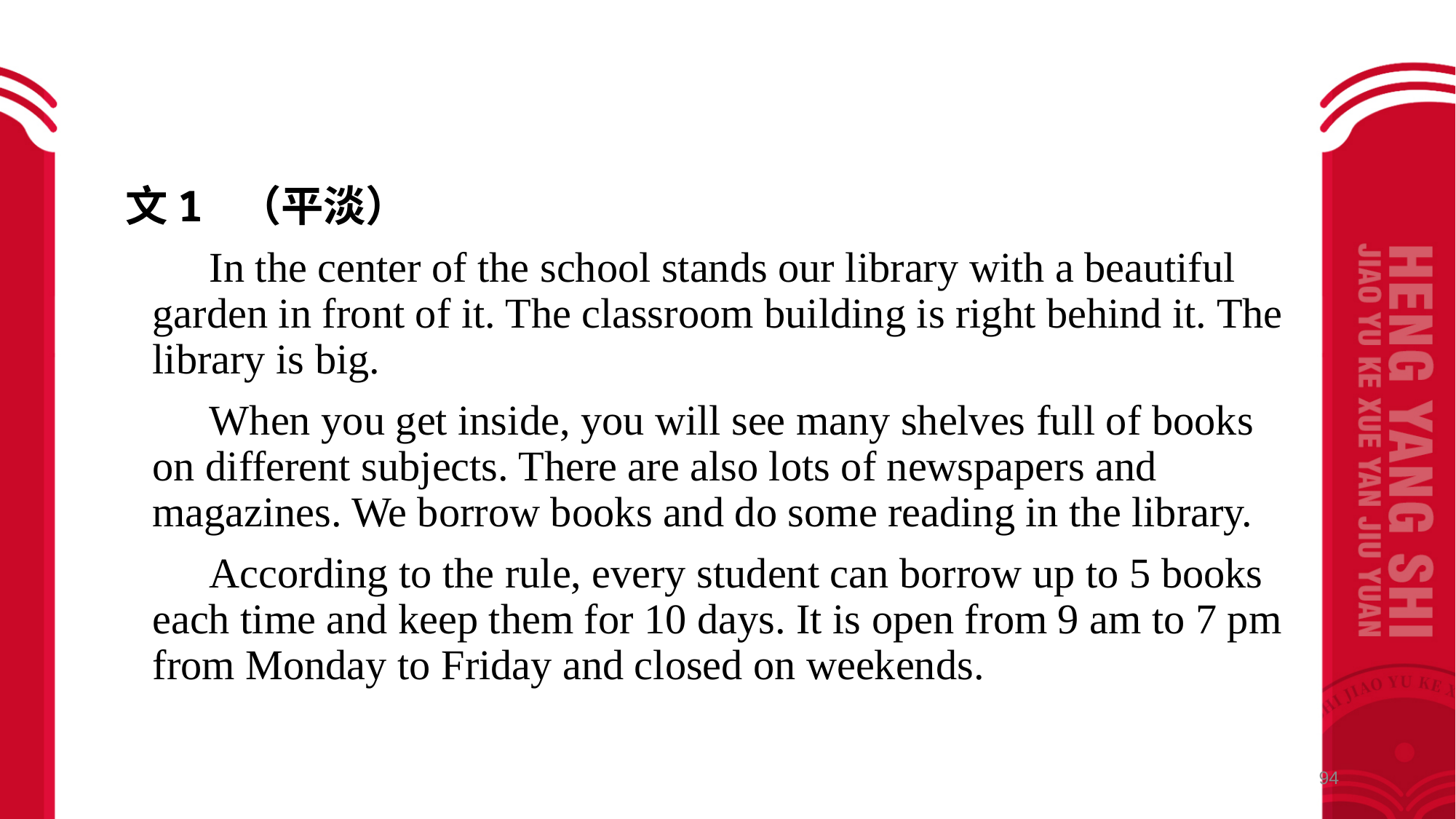

文1 （平淡）
        In the center of the school stands our library with a beautiful garden in front of it. The classroom building is right behind it. The library is big.
        When you get inside, you will see many shelves full of books on different subjects. There are also lots of newspapers and magazines. We borrow books and do some reading in the library.
        According to the rule, every student can borrow up to 5 books each time and keep them for 10 days. It is open from 9 am to 7 pm from Monday to Friday and closed on weekends.
94